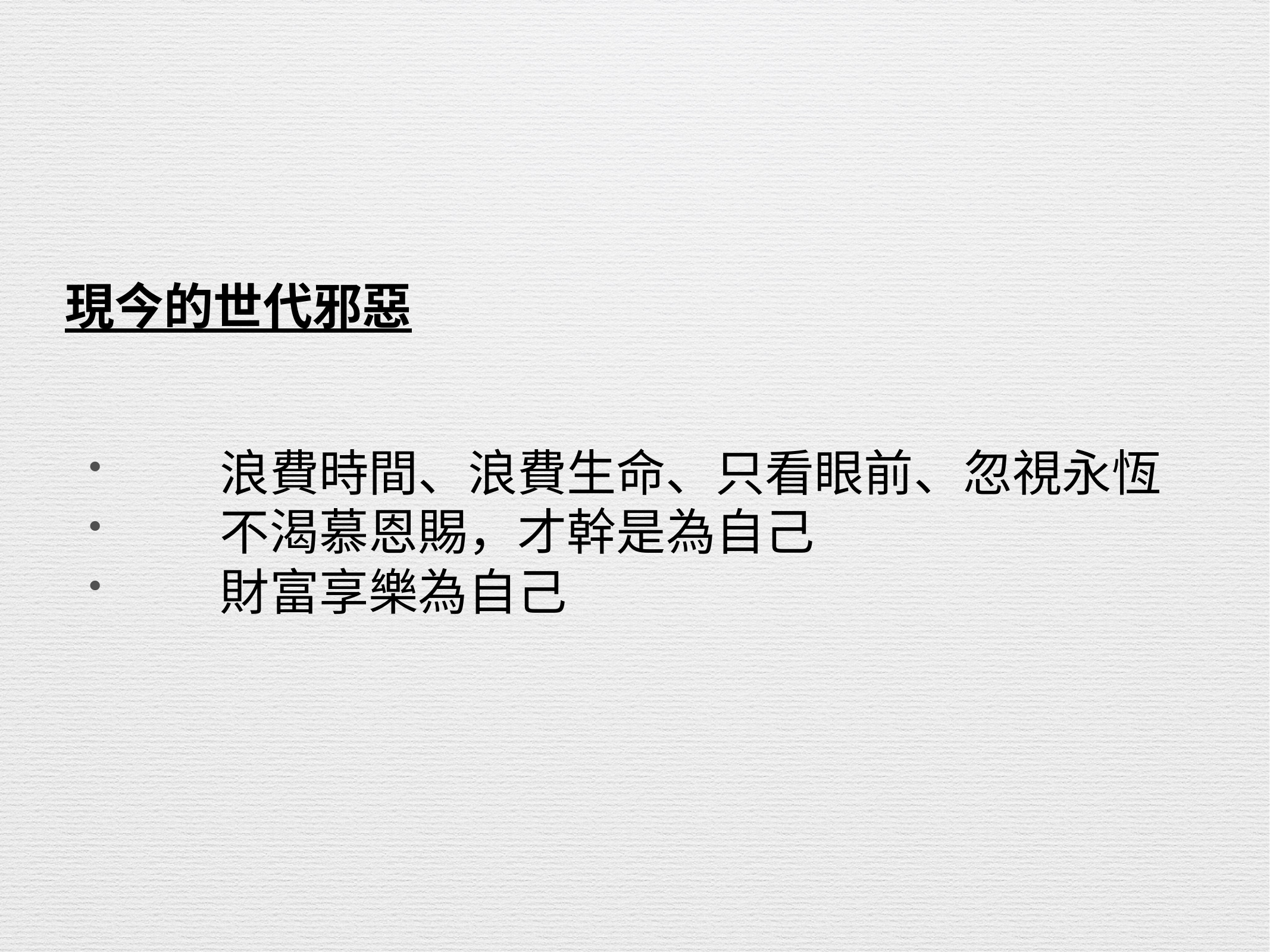

現今的世代邪惡
	浪費時間、浪費生命、只看眼前、忽視永恆
	不渴慕恩賜，才幹是為自己
	財富享樂為自己